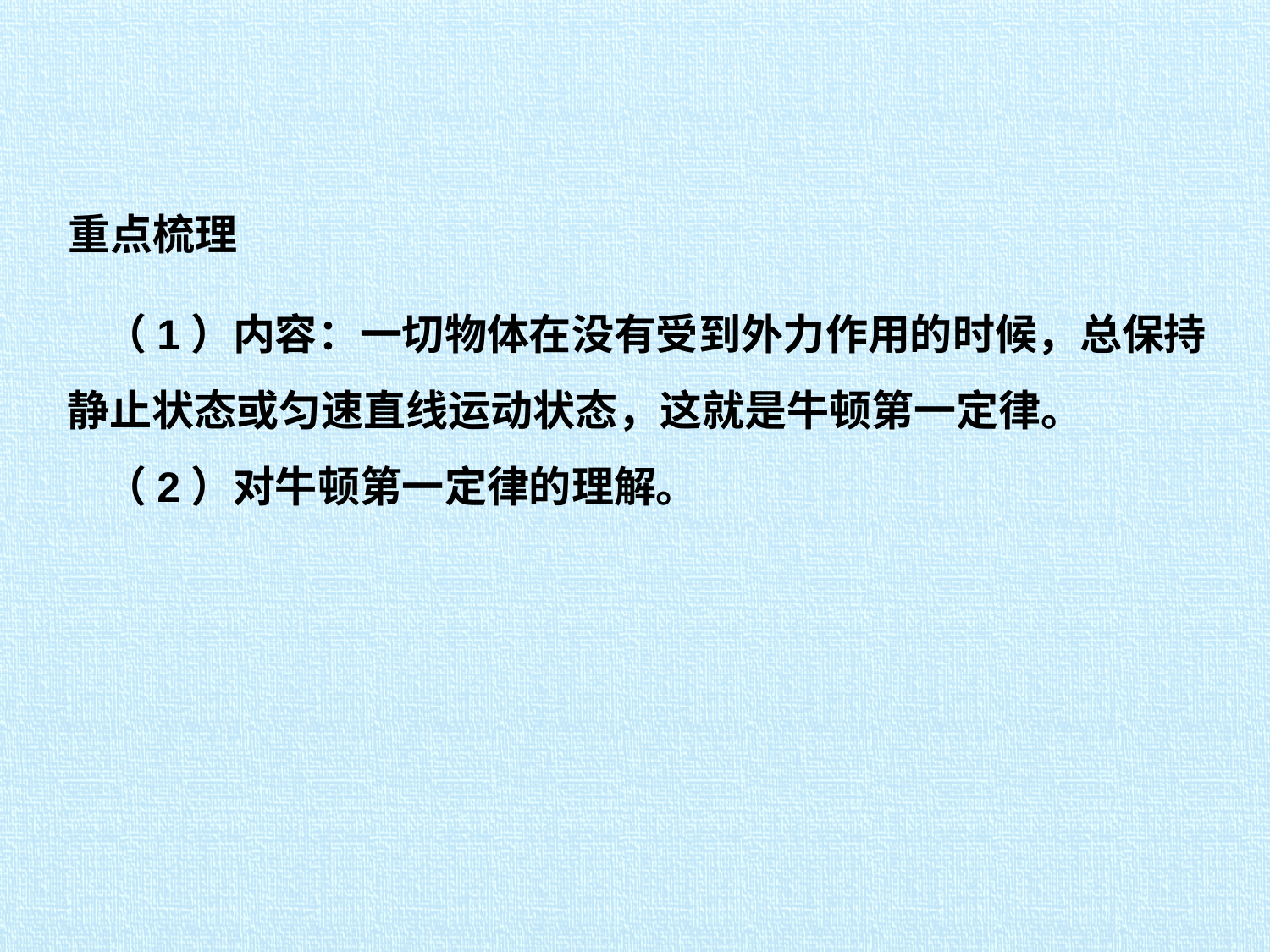

重点梳理
（1）内容：一切物体在没有受到外力作用的时候，总保持静止状态或匀速直线运动状态，这就是牛顿第一定律。
（2）对牛顿第一定律的理解。